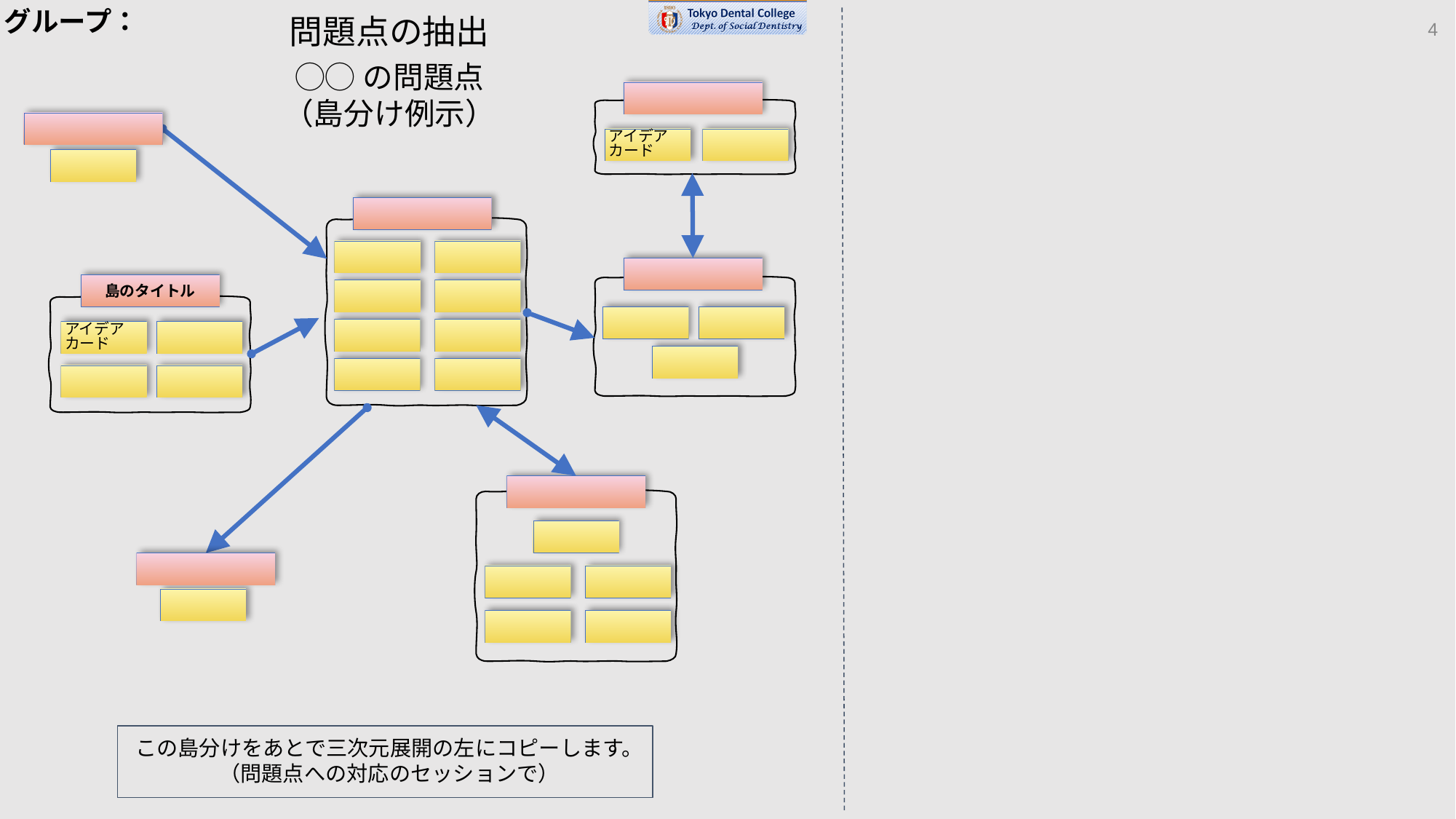

グループ：
問題点の抽出
◯◯の問題点
（島分け例示）

アイデア
カード

島のタイトル

アイデア
カード

この島分けをあとで三次元展開の左にコピーします。
（問題点への対応のセッションで）

4